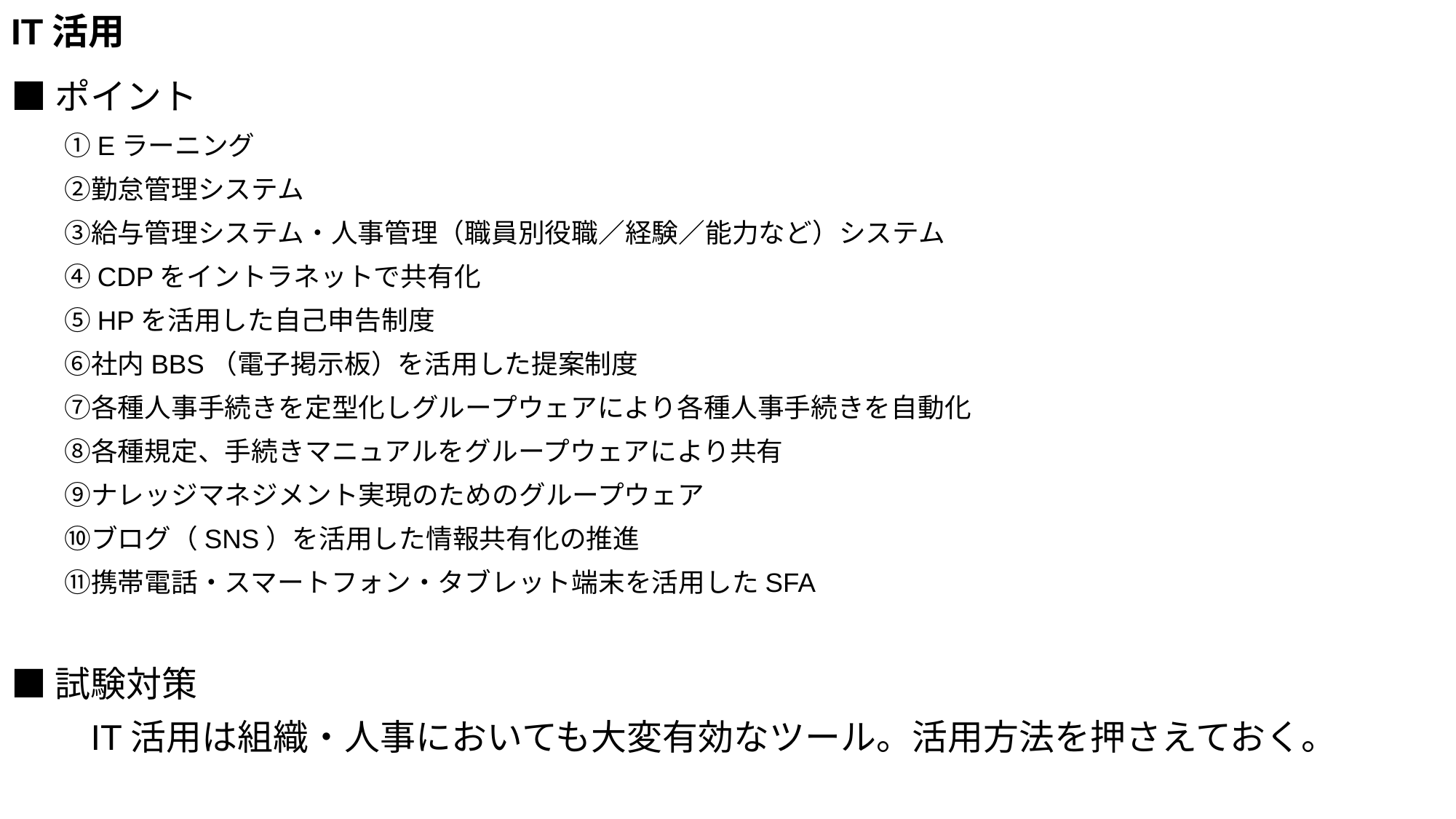

# IT活用
■ポイント
　　①Eラーニング
　　②勤怠管理システム
　　③給与管理システム・人事管理（職員別役職／経験／能力など）システム
　　④CDPをイントラネットで共有化
　　⑤HPを活用した自己申告制度
　　⑥社内BBS（電子掲示板）を活用した提案制度
　　⑦各種人事手続きを定型化しグループウェアにより各種人事手続きを自動化
　　⑧各種規定、手続きマニュアルをグループウェアにより共有
　　⑨ナレッジマネジメント実現のためのグループウェア
　　⑩ブログ（SNS）を活用した情報共有化の推進
　　⑪携帯電話・スマートフォン・タブレット端末を活用したSFA

■試験対策
　　IT活用は組織・人事においても大変有効なツール。活用方法を押さえておく。